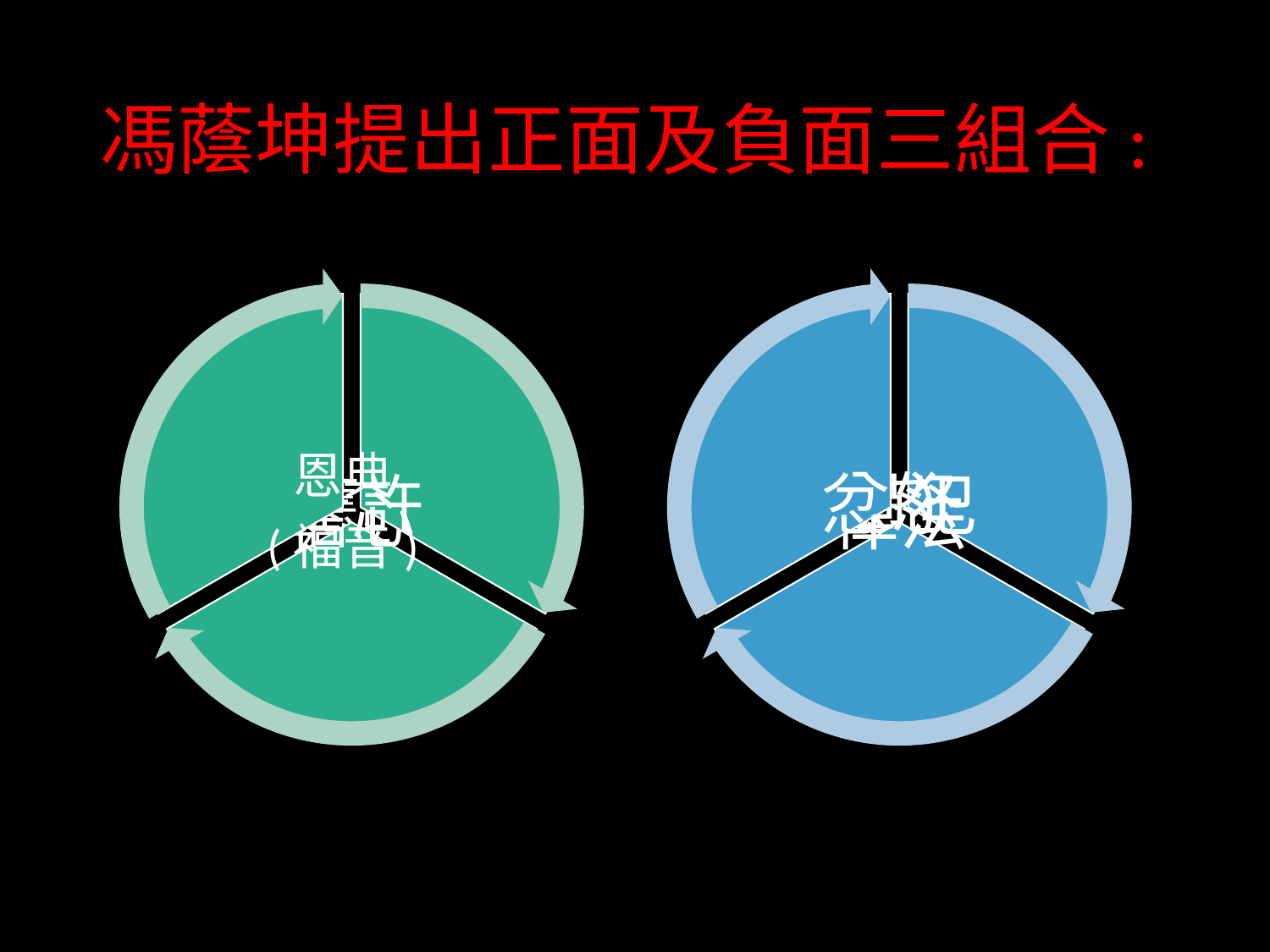

# 馮蔭坤提出正面及負面三組合:
應許
信心

恩典
(福音)

過犯
律法
忿怒